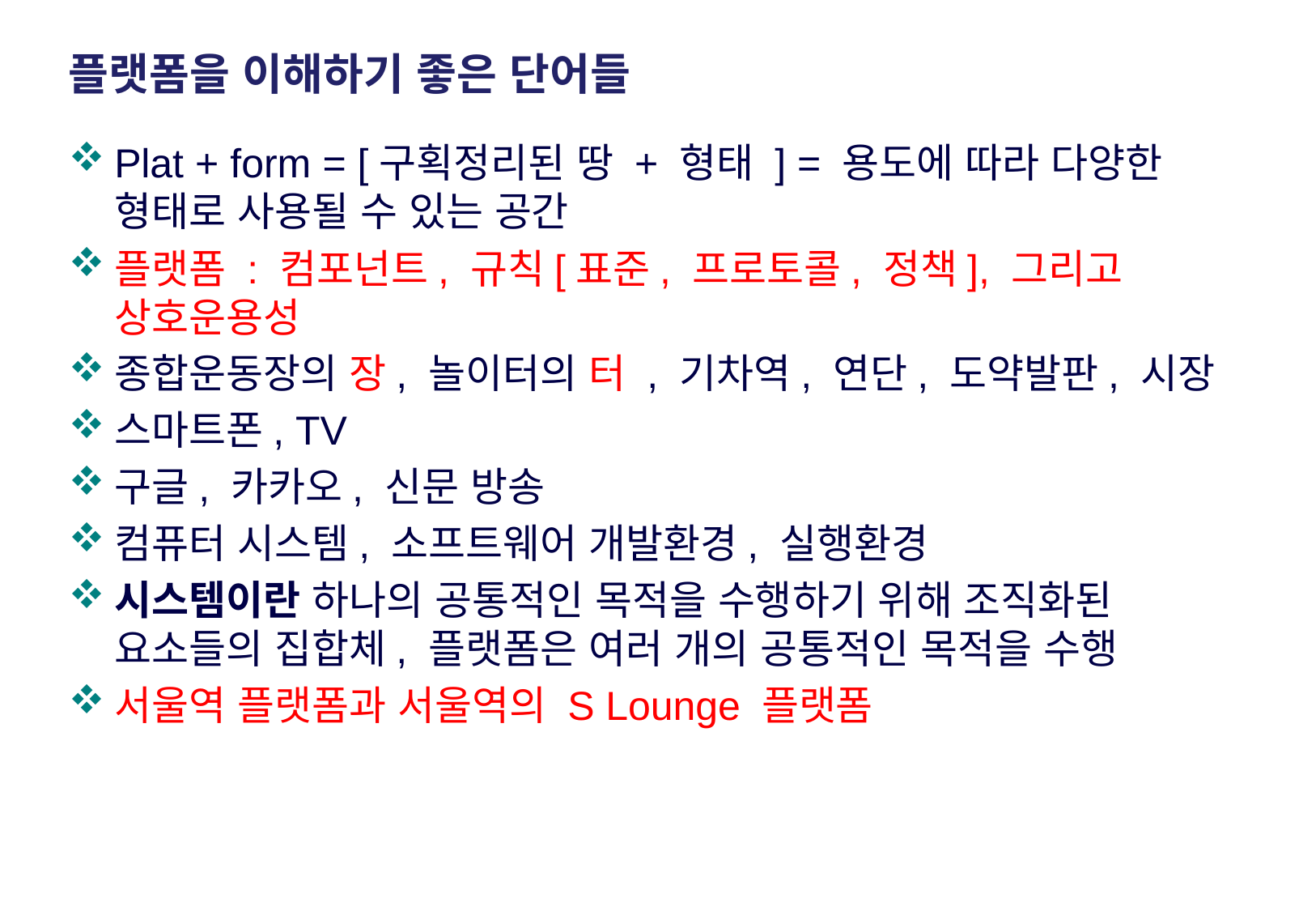

# 플랫폼을 이해하기 좋은 단어들
Plat + form = [구획정리된 땅 + 형태 ] = 용도에 따라 다양한 형태로 사용될 수 있는 공간
플랫폼 : 컴포넌트, 규칙[표준, 프로토콜, 정책], 그리고 상호운용성
종합운동장의 장, 놀이터의 터 , 기차역, 연단, 도약발판, 시장
스마트폰, TV
구글, 카카오, 신문 방송
컴퓨터 시스템, 소프트웨어 개발환경, 실행환경
시스템이란 하나의 공통적인 목적을 수행하기 위해 조직화된 요소들의 집합체, 플랫폼은 여러 개의 공통적인 목적을 수행
서울역 플랫폼과 서울역의 S Lounge 플랫폼